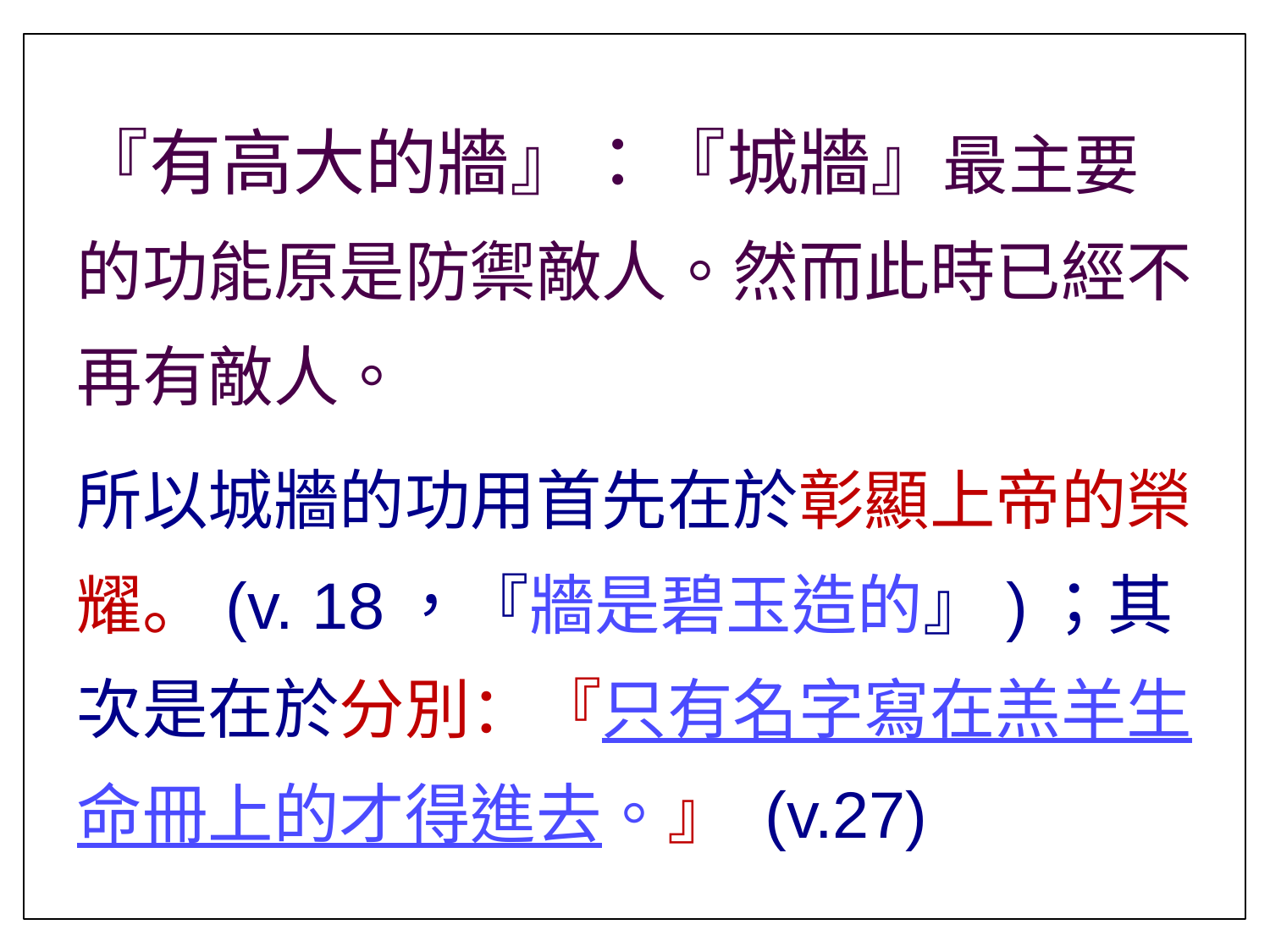

『有高大的牆』：『城牆』最主要的功能原是防禦敵人。然而此時已經不再有敵人。
所以城牆的功用首先在於彰顯上帝的榮耀。(v. 18，『牆是碧玉造的』)；其次是在於分別：『只有名字寫在羔羊生命冊上的才得進去。』 (v.27)